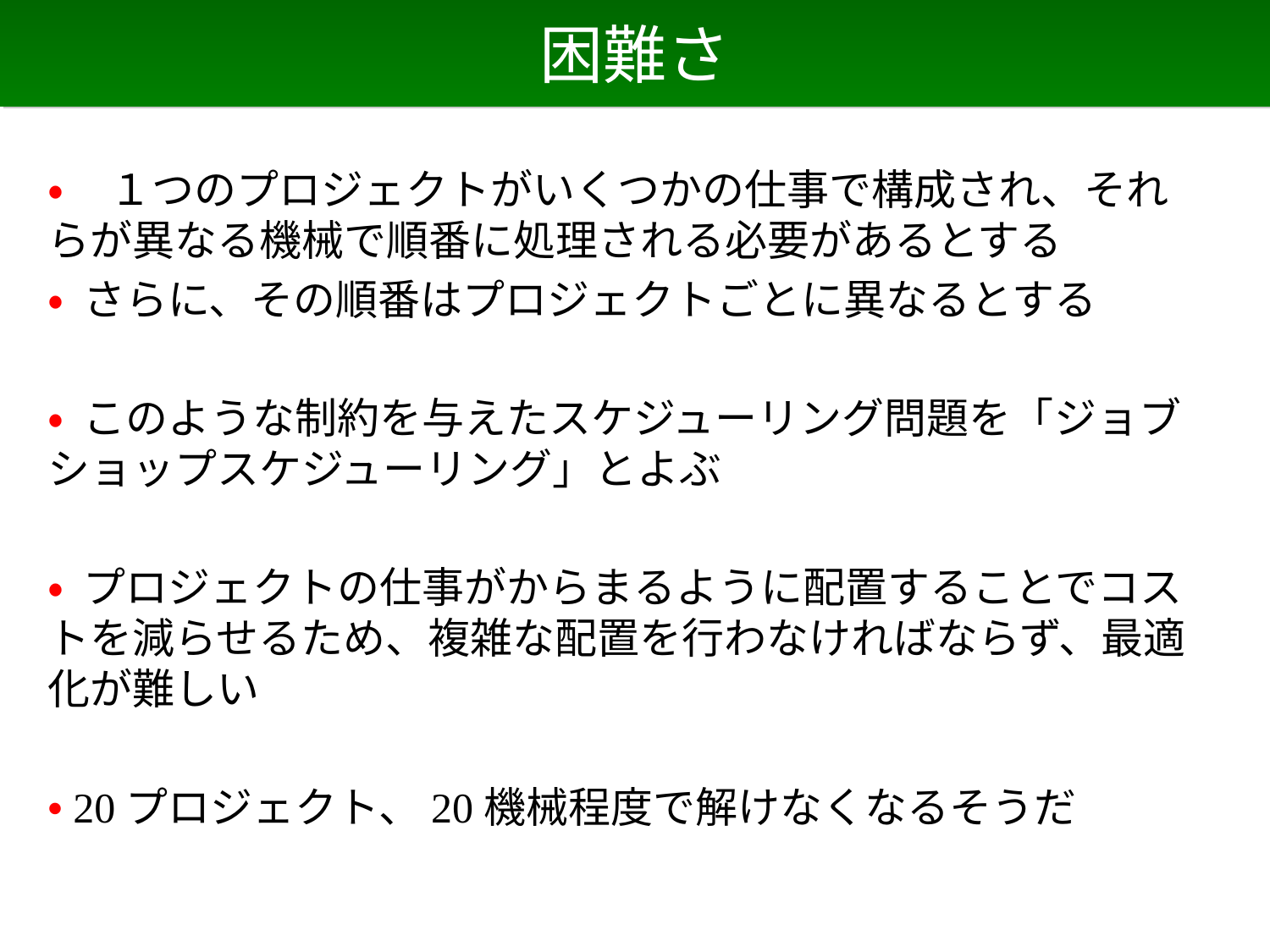

# 困難さ
• １つのプロジェクトがいくつかの仕事で構成され、それらが異なる機械で順番に処理される必要があるとする
• さらに、その順番はプロジェクトごとに異なるとする

• このような制約を与えたスケジューリング問題を「ジョブショップスケジューリング」とよぶ

• プロジェクトの仕事がからまるように配置することでコストを減らせるため、複雑な配置を行わなければならず、最適化が難しい

• 20プロジェクト、20機械程度で解けなくなるそうだ